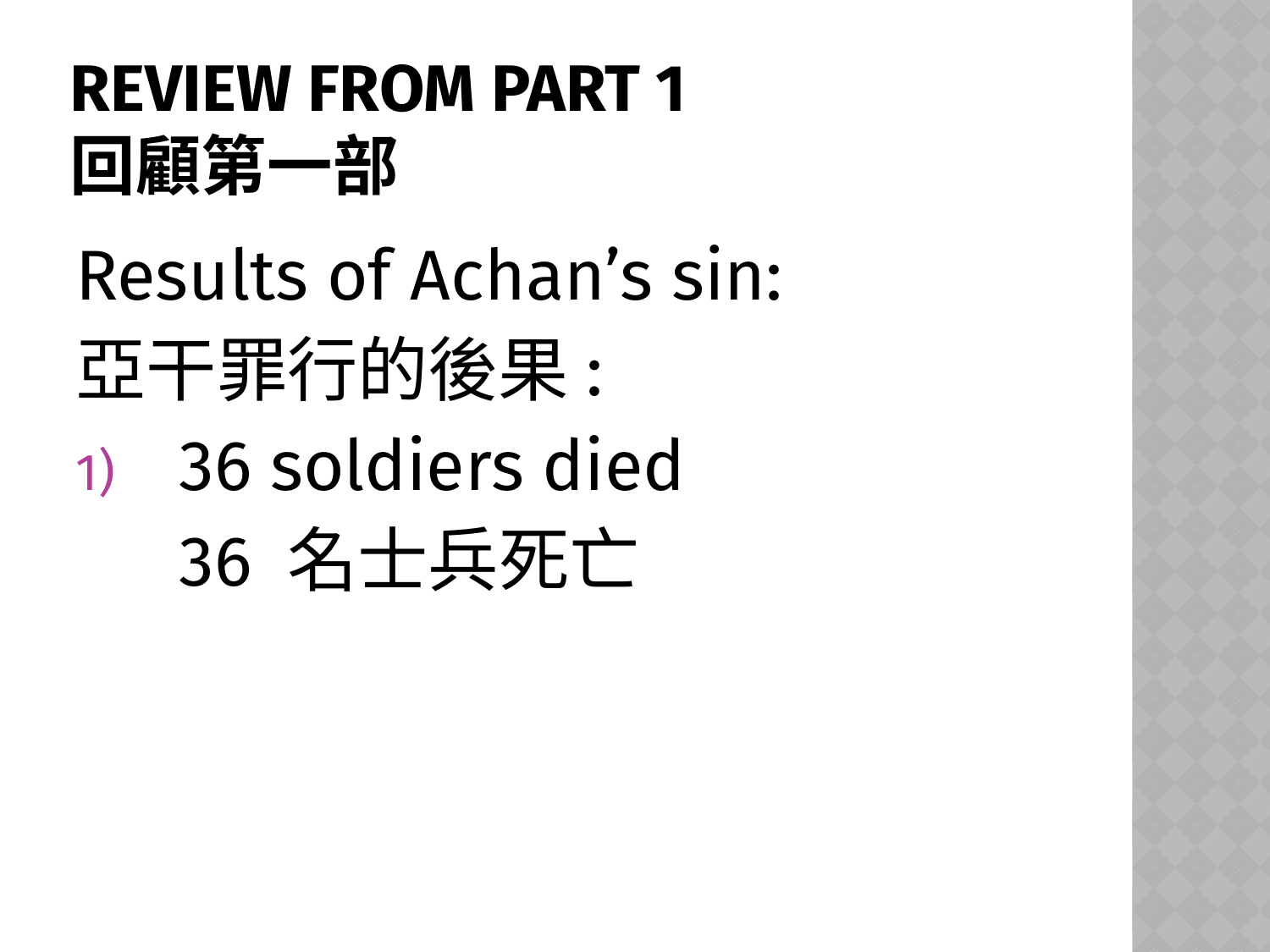

# Review from Part 1 回顧第一部
Results of Achan’s sin:
亞干罪行的後果:
36 soldiers died
	36 名士兵死亡